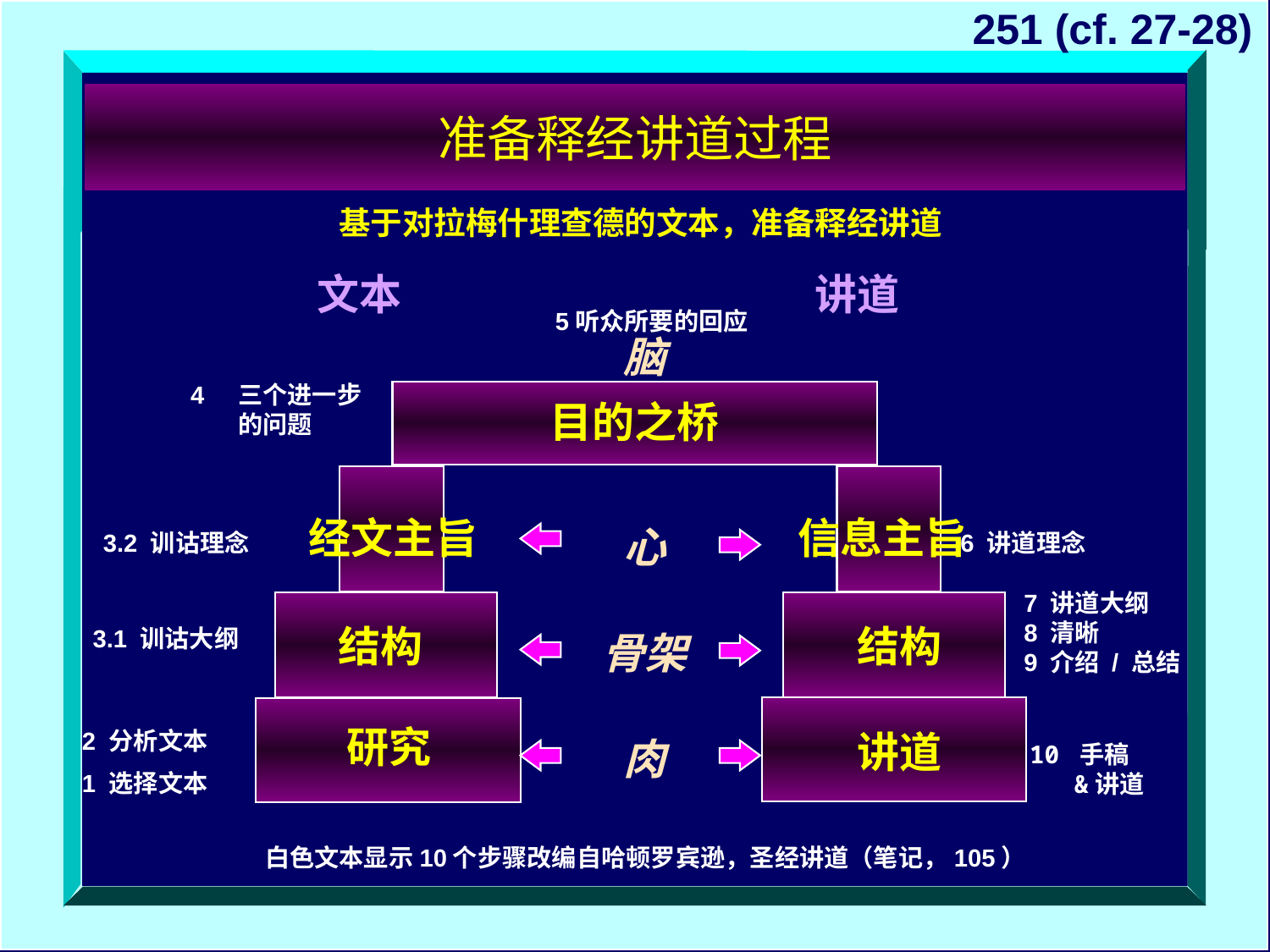

251 (cf. 27-28)
# 准备释经讲道过程
基于对拉梅什理查德的文本，准备释经讲道
文本
讲道
5听众所要的回应
脑
三个进一步的问题

目的之桥

经文主旨
信息主旨
心
3.2 训诂理念
6 讲道理念

7 讲道大纲
8 清晰
9 介绍 / 总结

结构
结构
3.1 训诂大纲
骨架

研究
2 分析文本
讲道
肉
10 手稿
   &讲道

1 选择文本
白色文本显示10个步骤改编自哈顿罗宾逊，圣经讲道（笔记，105）